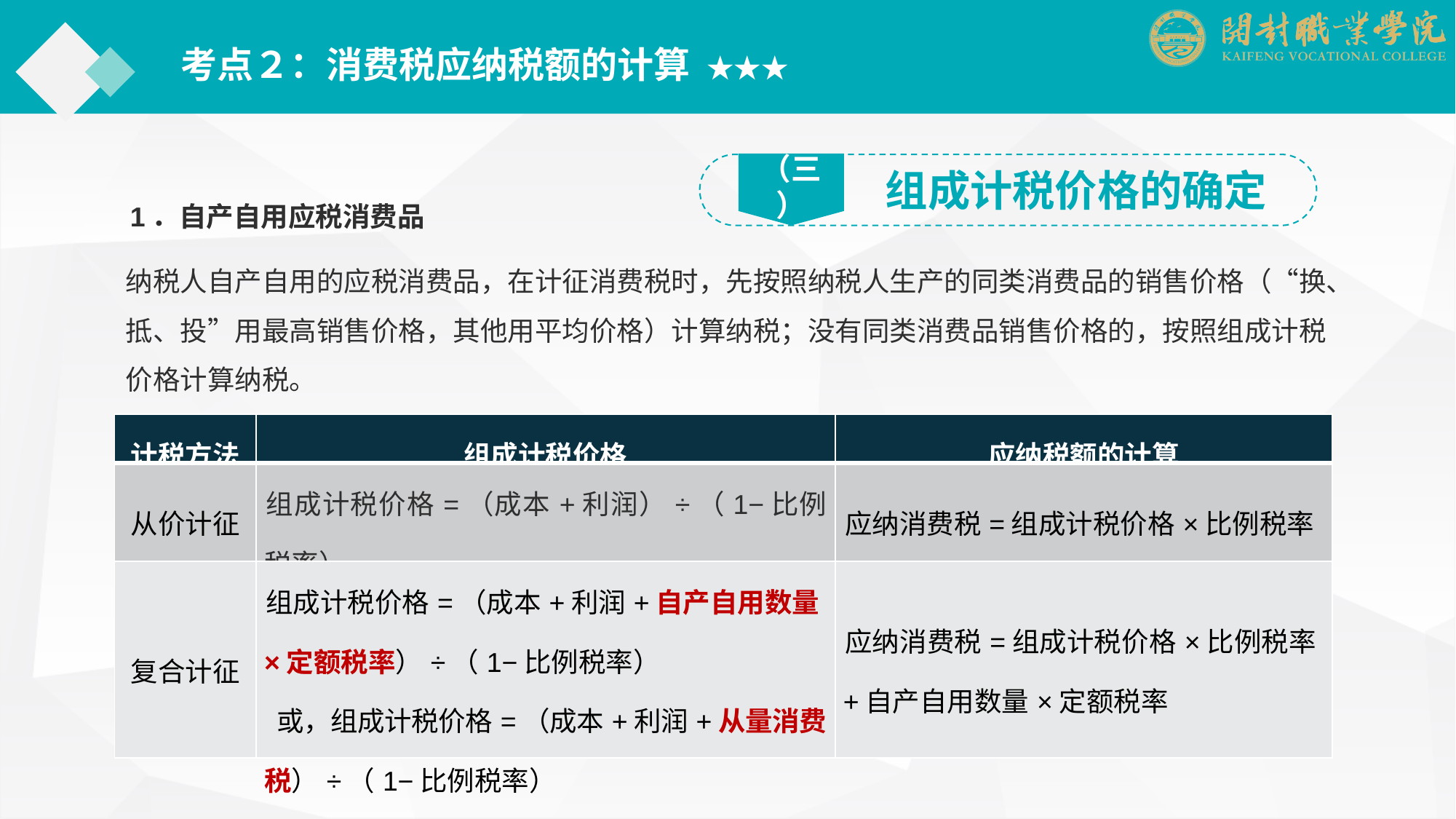

考点２：消费税应纳税额的计算  ★★★
（三）

组成计税价格的确定
1．自产自用应税消费品
纳税人自产自用的应税消费品，在计征消费税时，先按照纳税人生产的同类消费品的销售价格（“换、抵、投”用最高销售价格，其他用平均价格）计算纳税；没有同类消费品销售价格的，按照组成计税价格计算纳税。
| 计税方法 | 组成计税价格 | 应纳税额的计算 |
| --- | --- | --- |
| 从价计征 | 组成计税价格=（成本+利润）÷（1−比例税率） | 应纳消费税=组成计税价格×比例税率 |
| 复合计征 | 组成计税价格=（成本+利润+自产自用数量×定额税率）÷（1−比例税率） 或，组成计税价格=（成本+利润+从量消费税）÷（1−比例税率） | 应纳消费税=组成计税价格×比例税率+自产自用数量×定额税率 |